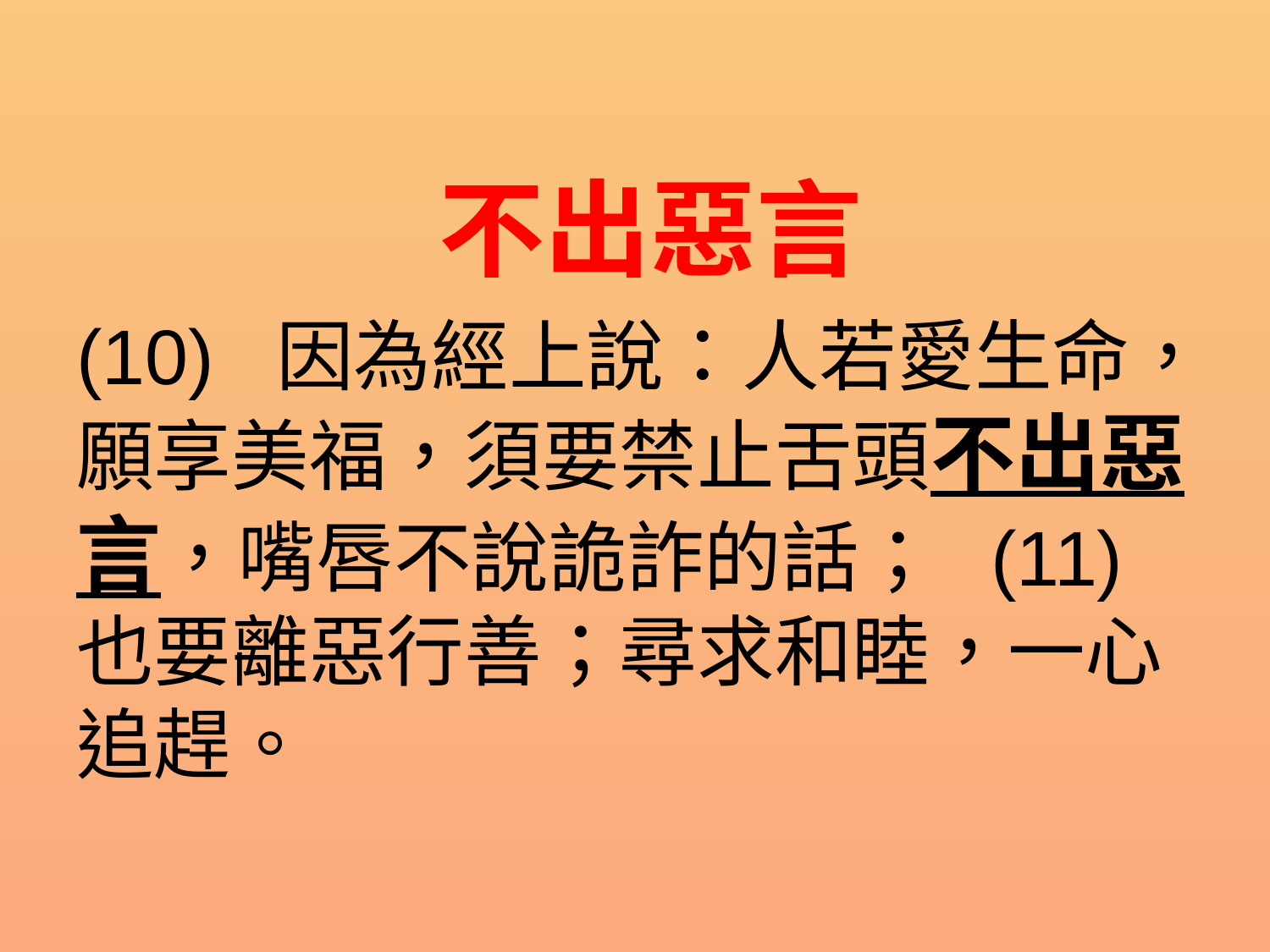

不出惡言
(10)  因為經上說：人若愛生命，願享美福，須要禁止舌頭不出惡言，嘴唇不說詭詐的話；  (11)  也要離惡行善；尋求和睦，一心追趕。